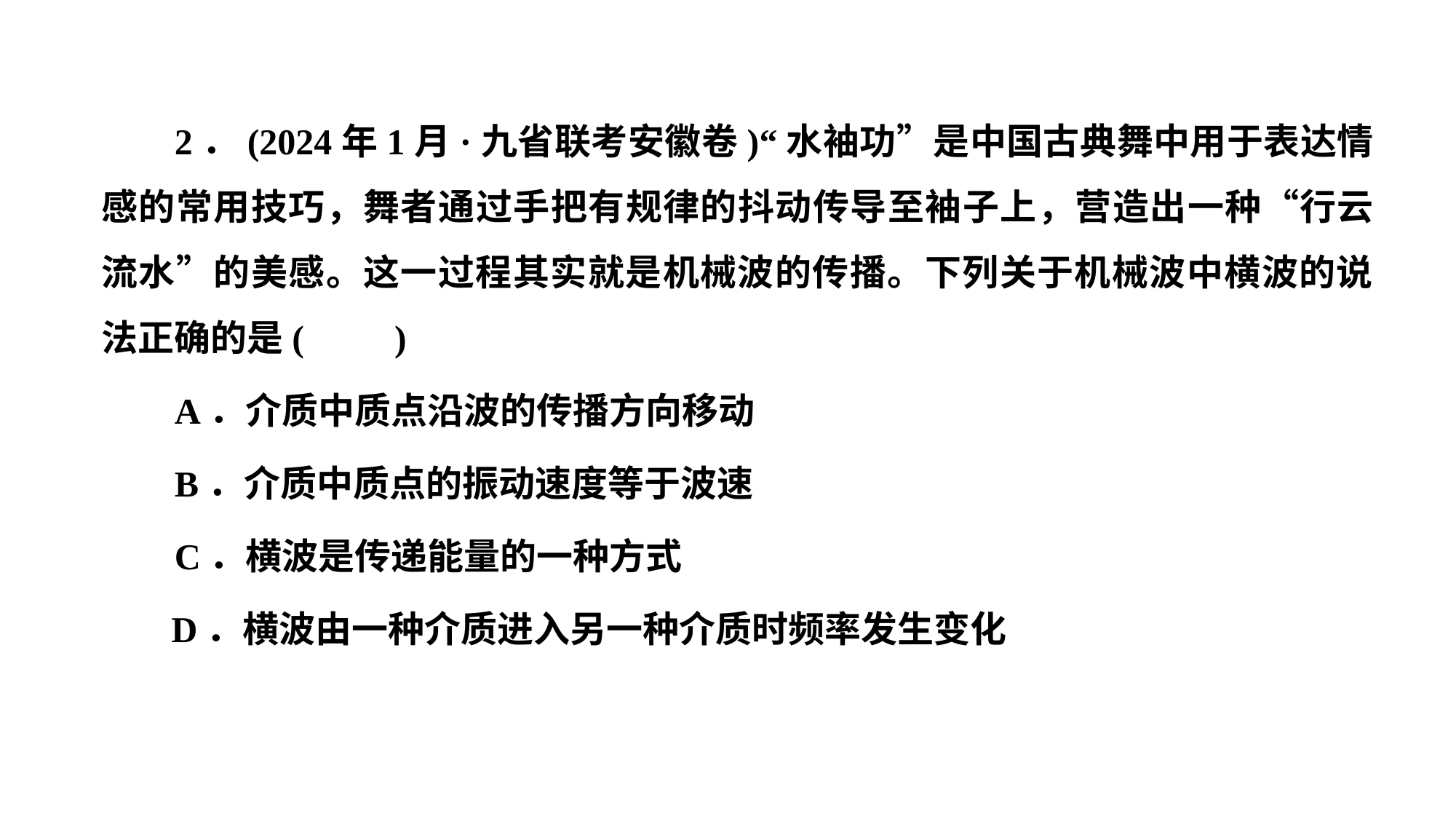

2．(2024年1月·九省联考安徽卷)“水袖功”是中国古典舞中用于表达情感的常用技巧，舞者通过手把有规律的抖动传导至袖子上，营造出一种“行云流水”的美感。这一过程其实就是机械波的传播。下列关于机械波中横波的说法正确的是(　　)
A．介质中质点沿波的传播方向移动
B．介质中质点的振动速度等于波速
C．横波是传递能量的一种方式
D．横波由一种介质进入另一种介质时频率发生变化